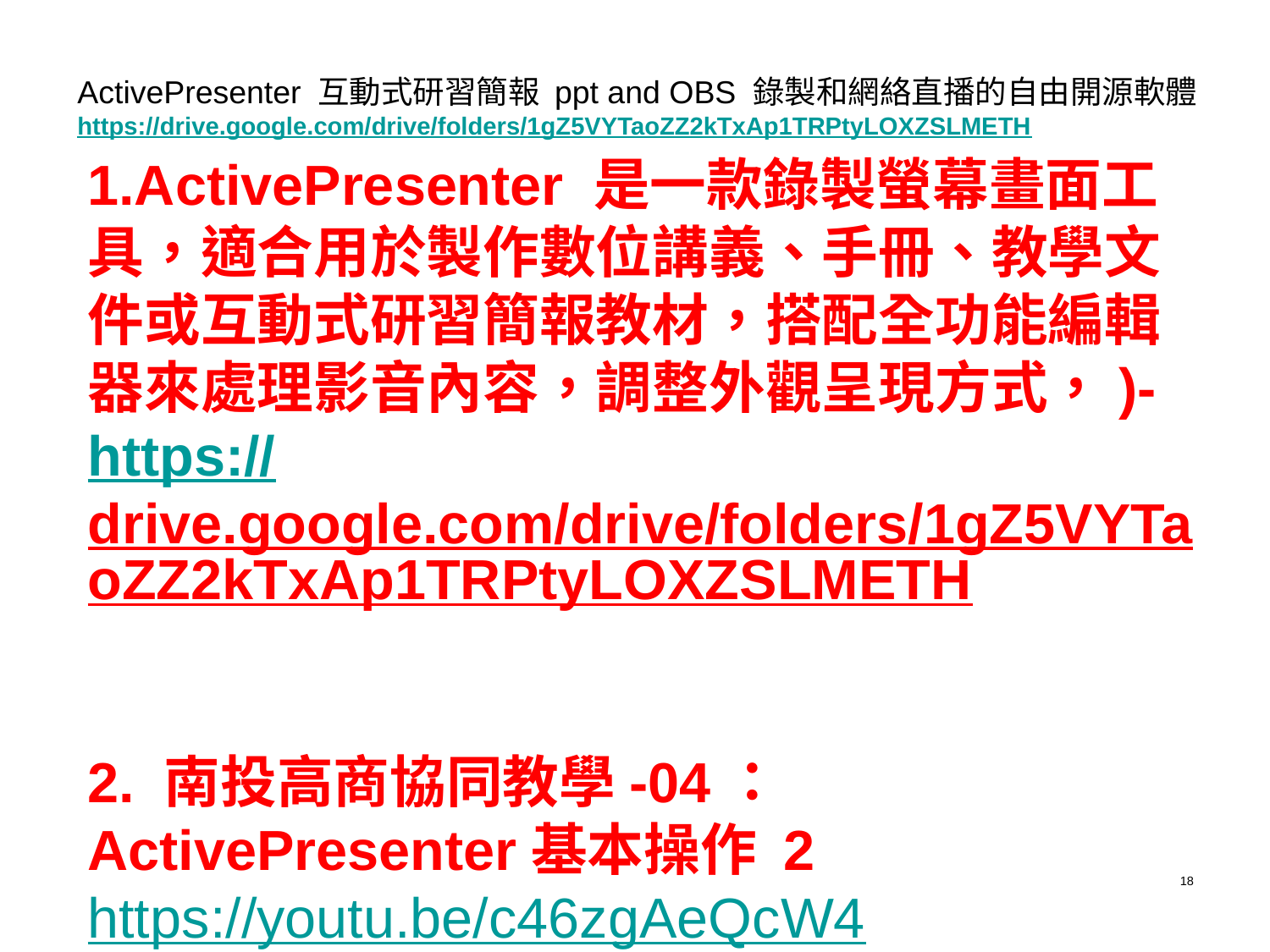

ActivePresenter 互動式研習簡報 ppt and OBS 錄製和網絡直播的自由開源軟體
https://drive.google.com/drive/folders/1gZ5VYTaoZZ2kTxAp1TRPtyLOXZSLMETH
# 1.ActivePresenter 是一款錄製螢幕畫面工具，適合用於製作數位講義、手冊、教學文件或互動式研習簡報教材，搭配全功能編輯器來處理影音內容，調整外觀呈現方式，)- https://drive.google.com/drive/folders/1gZ5VYTaoZZ2kTxAp1TRPtyLOXZSLMETH 2. 南投高商協同教學-04：ActivePresenter基本操作 2 https://youtu.be/c46zgAeQcW4
18